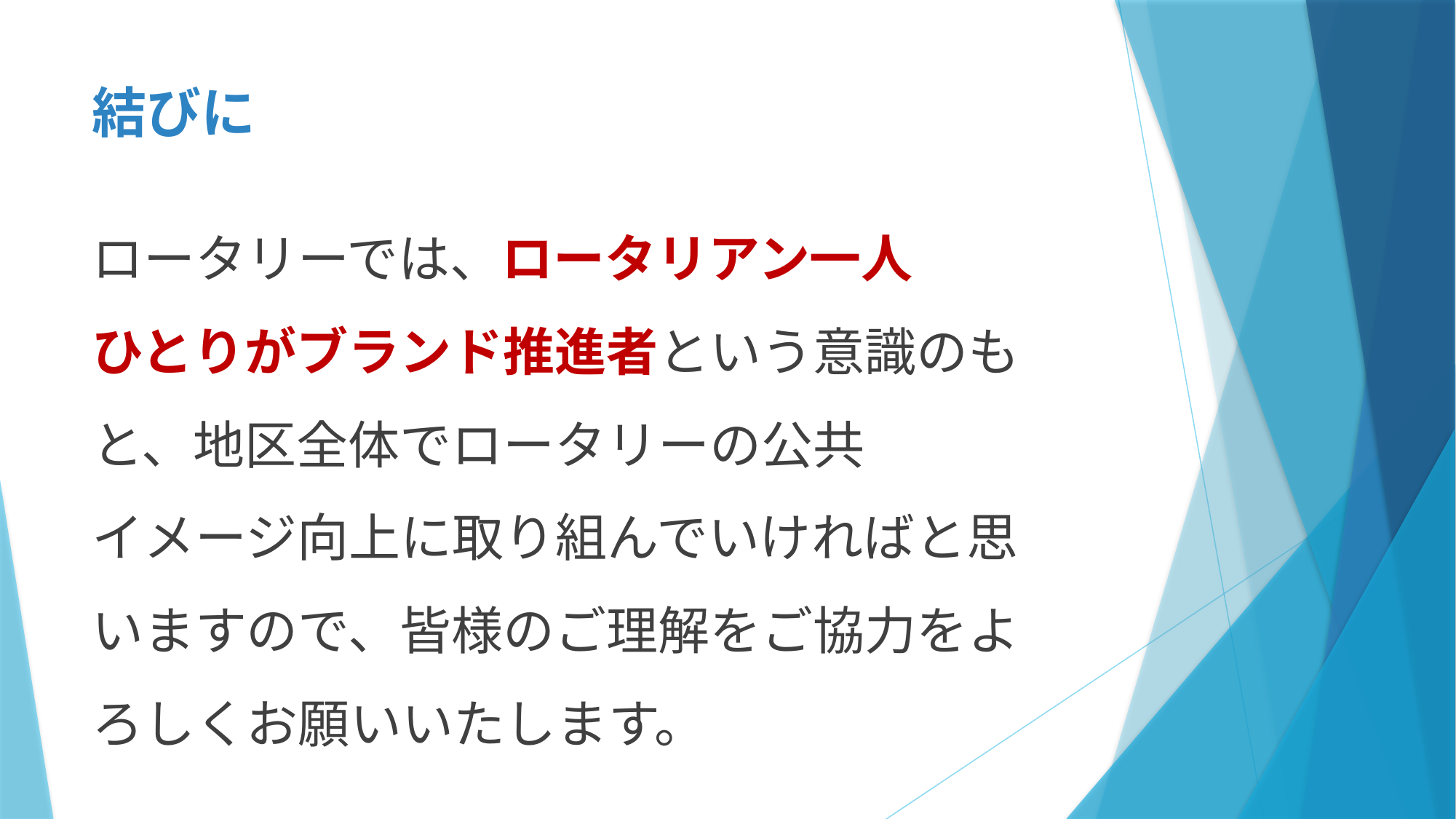

# 結びに
ロータリーでは、ロータリアン一人
ひとりがブランド推進者という意識のもと、地区全体でロータリーの公共
イメージ向上に取り組んでいければと思いますので、皆様のご理解をご協力をよろしくお願いいたします。